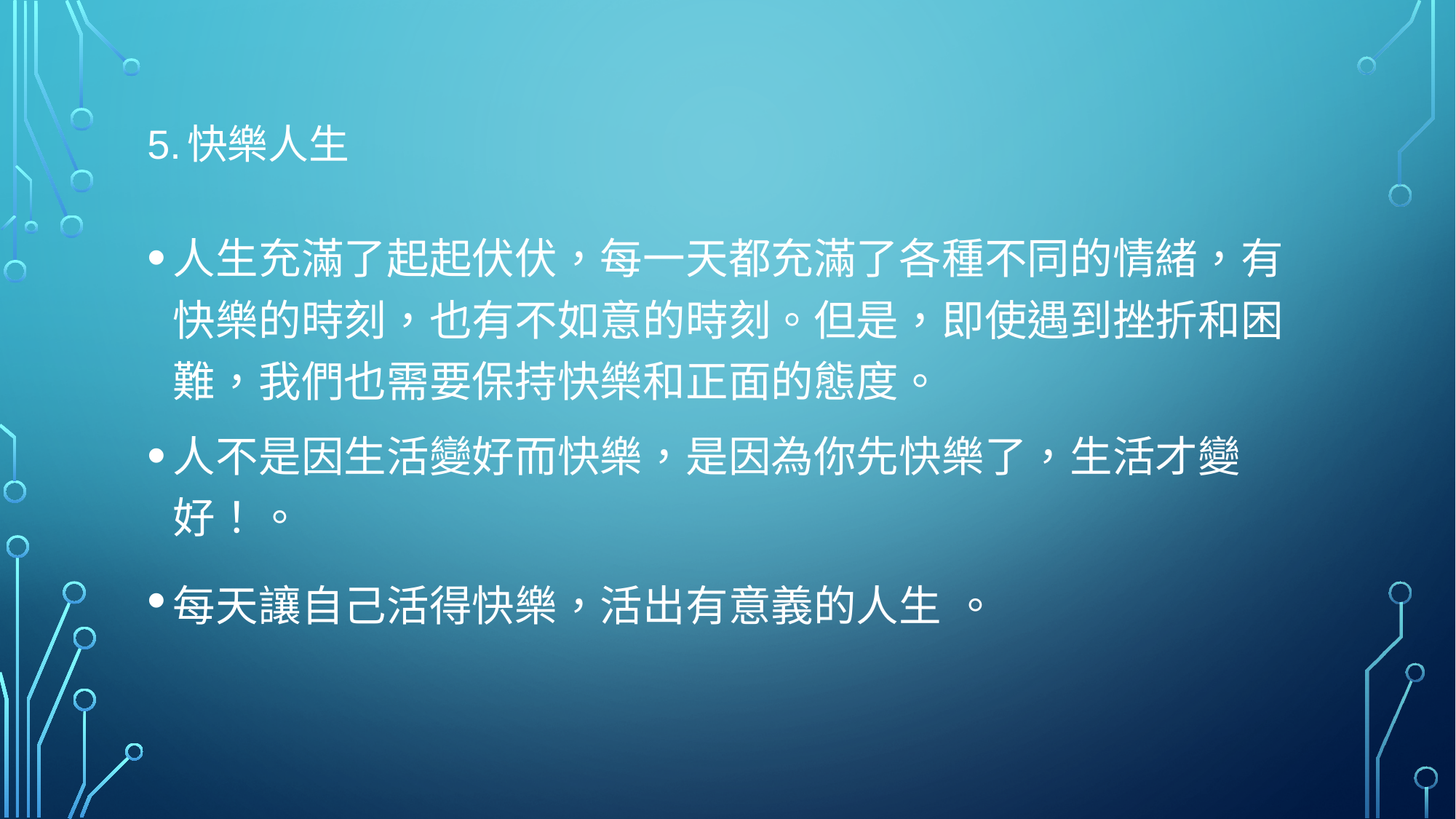

# 5.快樂人生
人生充滿了起起伏伏，每一天都充滿了各種不同的情緒，有快樂的時刻，也有不如意的時刻。但是，即使遇到挫折和困難，我們也需要保持快樂和正面的態度。
人不是因生活變好而快樂，是因為你先快樂了，生活才變好！。
每天讓自己活得快樂，活出有意義的人生 。